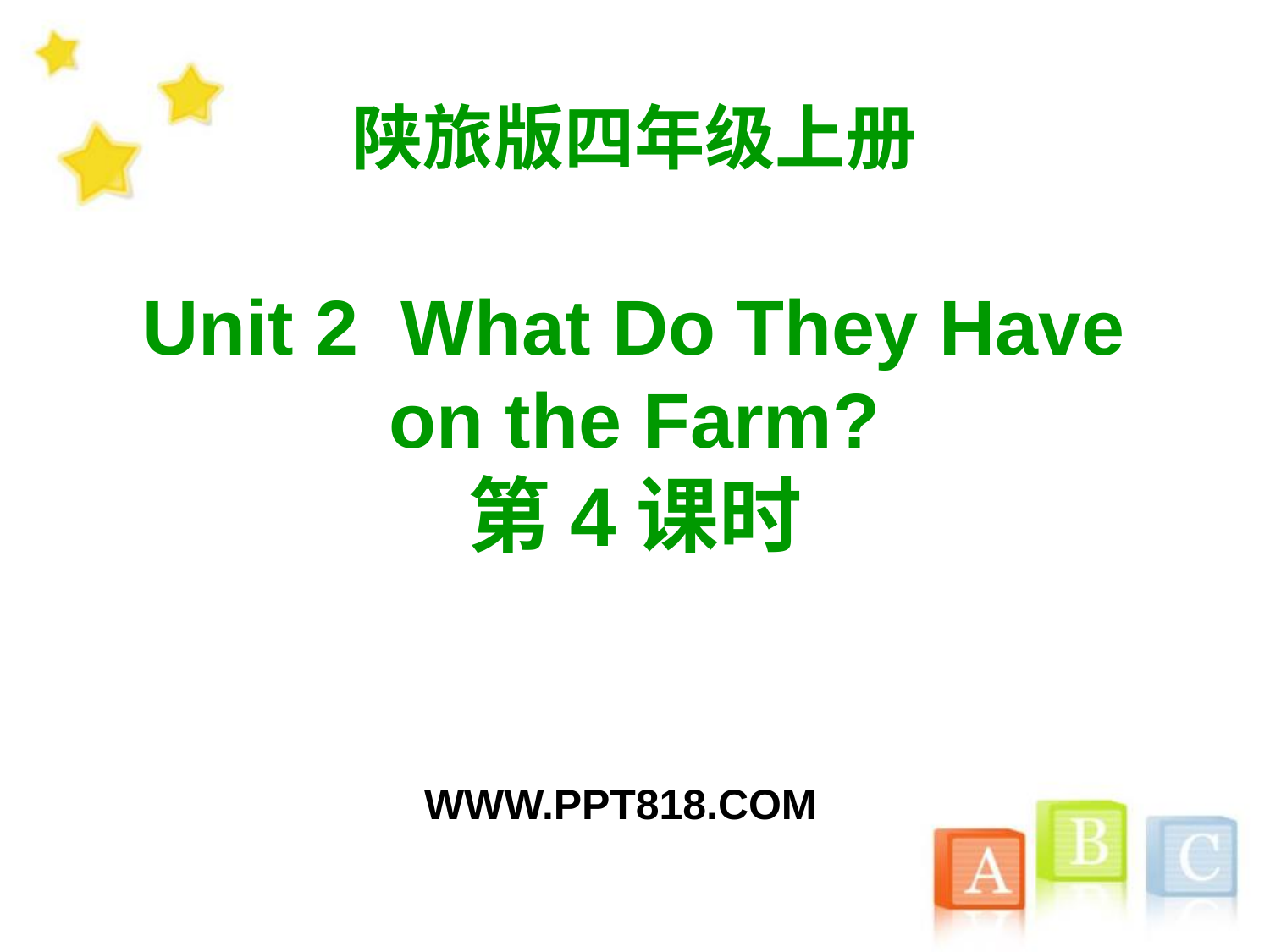

陕旅版四年级上册
Unit 2  What Do They Have on the Farm?
第4课时
WWW.PPT818.COM